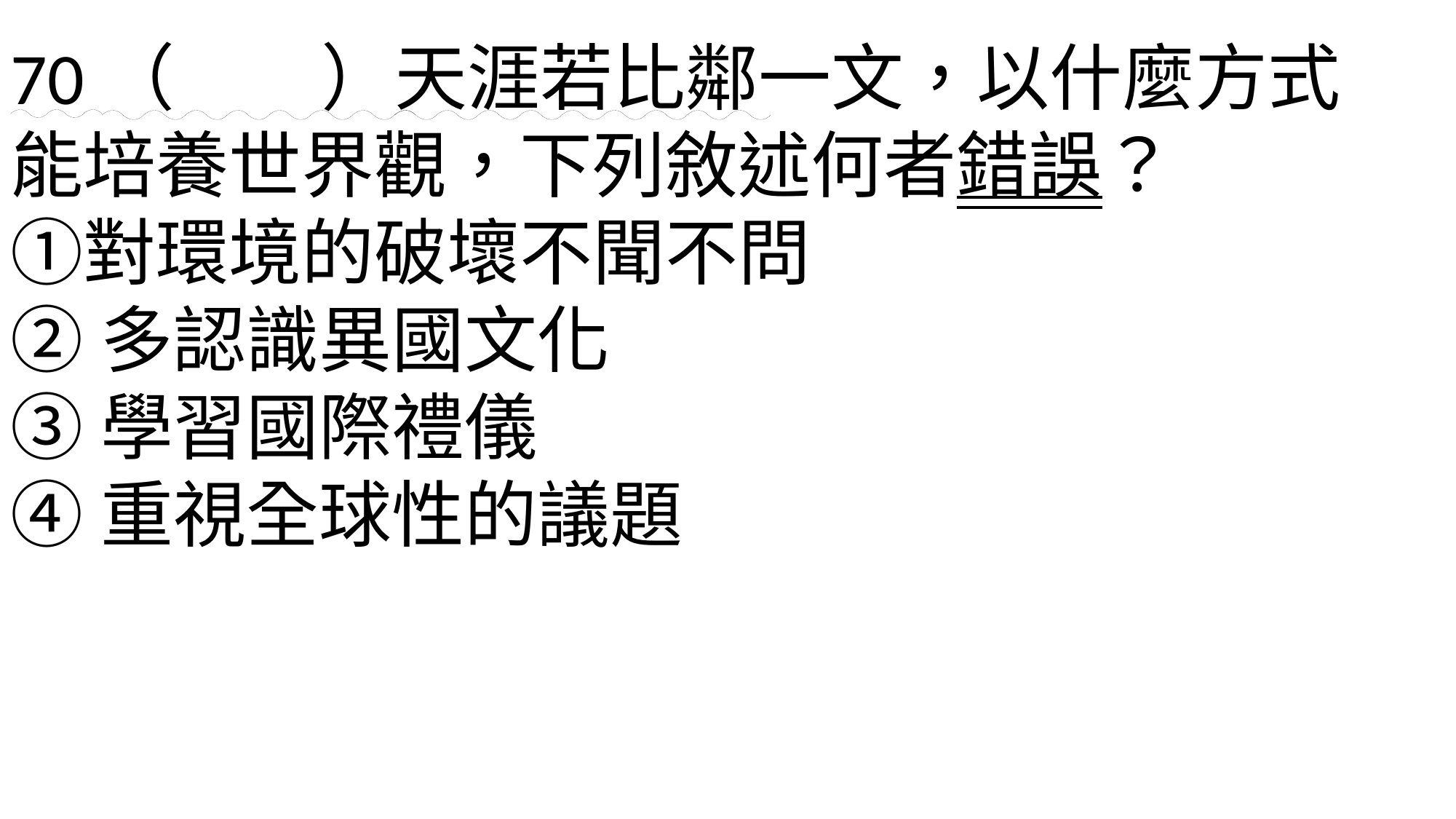

70（         ）天涯若比鄰一文，以什麼方式能培養世界觀，下列敘述何者錯誤？　
①對環境的破壞不聞不問
②多認識異國文化
③學習國際禮儀
④重視全球性的議題